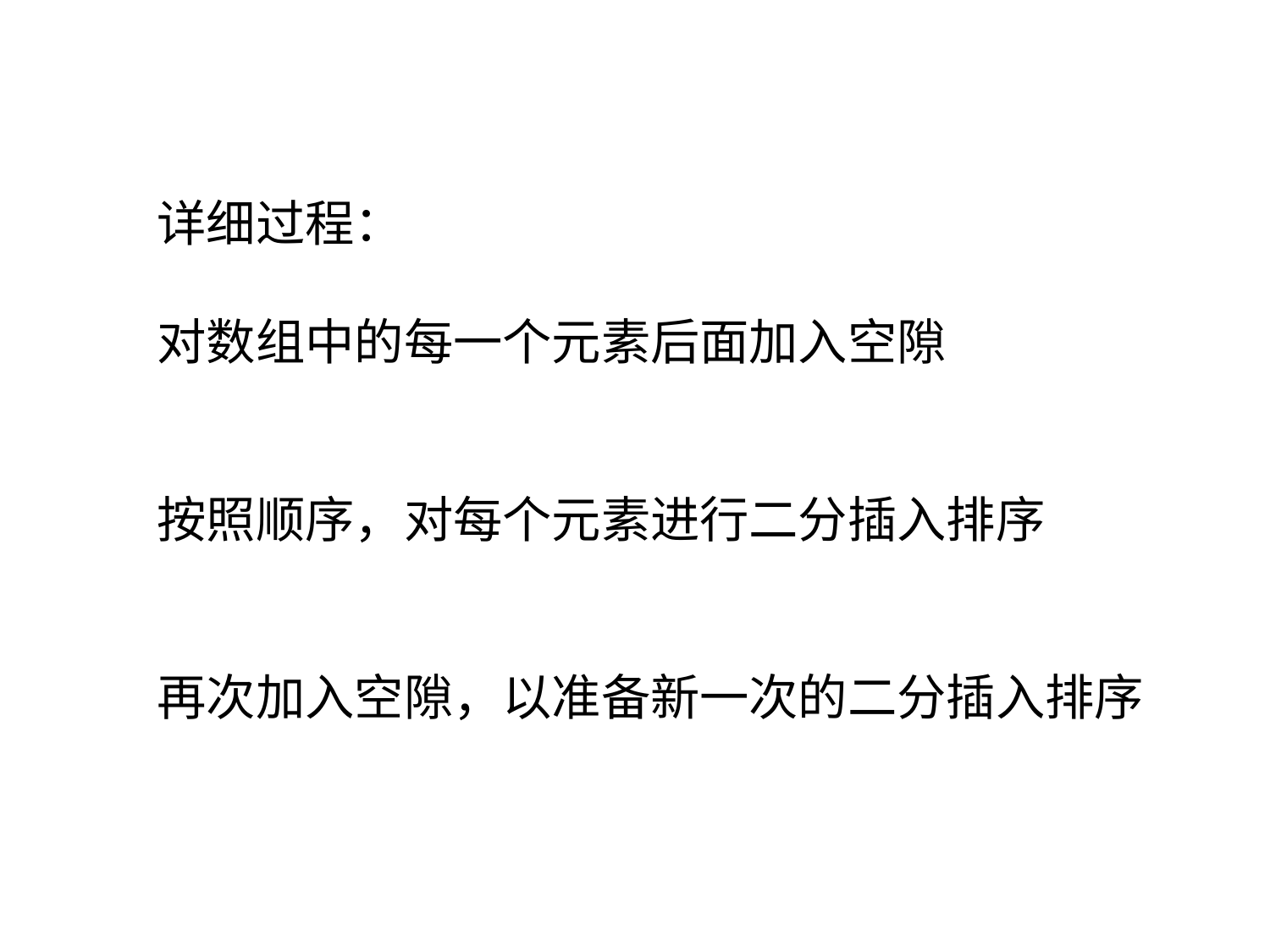

详细过程：

对数组中的每一个元素后面加入空隙

按照顺序，对每个元素进行二分插入排序

再次加入空隙，以准备新一次的二分插入排序